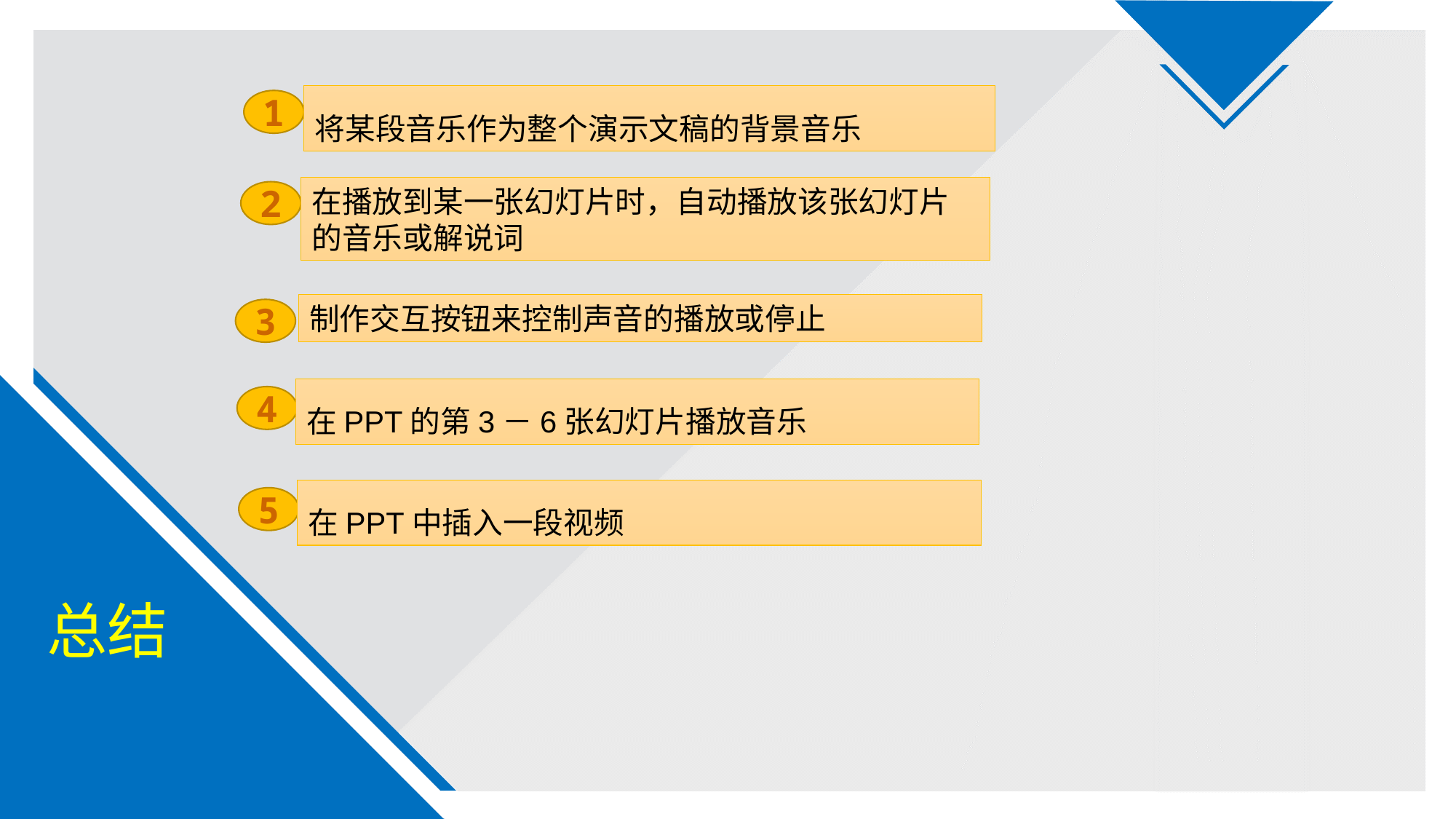

将某段音乐作为整个演示文稿的背景音乐
1
在播放到某一张幻灯片时，自动播放该张幻灯片的音乐或解说词
2
制作交互按钮来控制声音的播放或停止
3
在PPT的第3－6张幻灯片播放音乐
4
在PPT中插入一段视频
5
总结